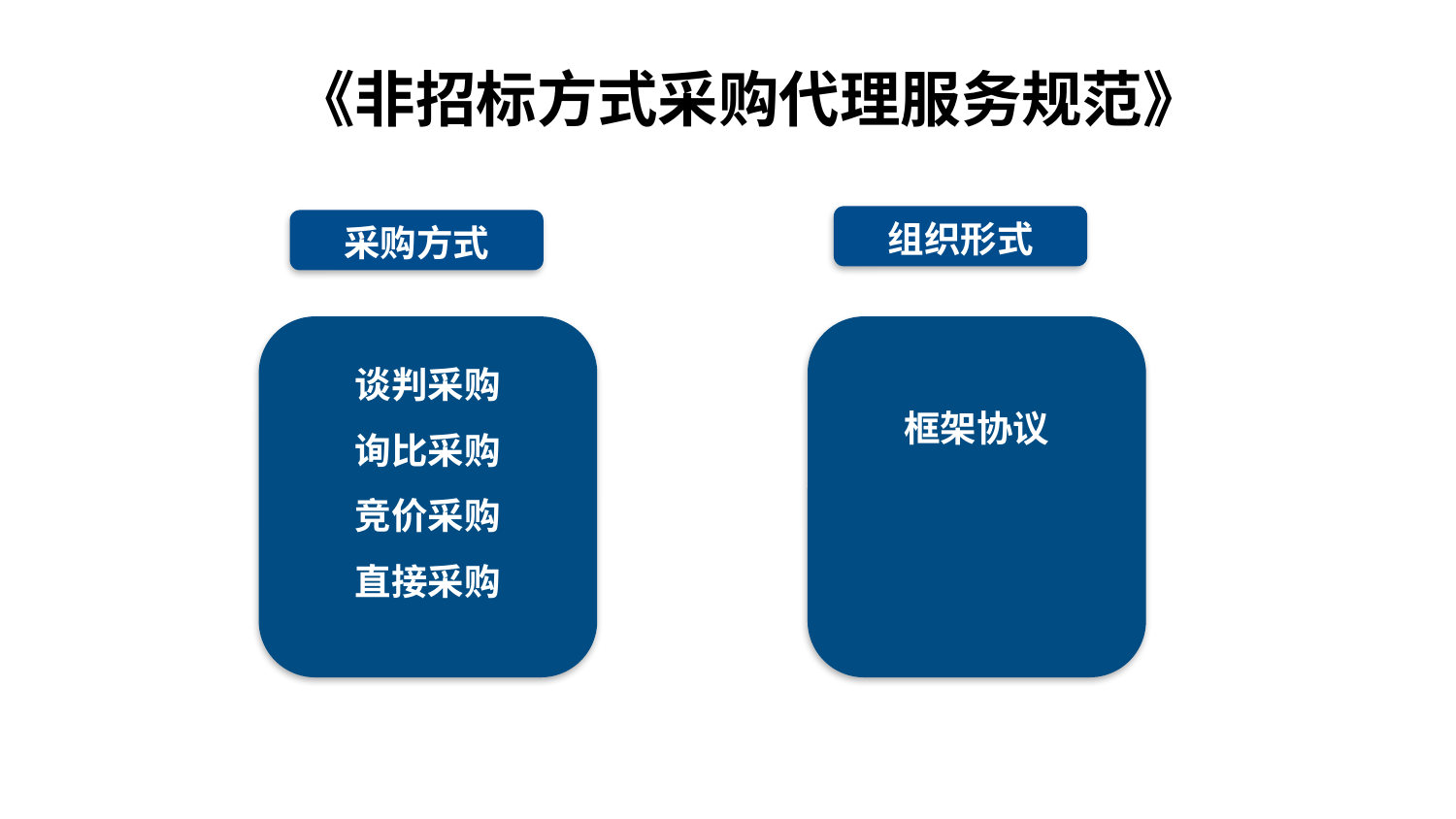

# 《非招标方式采购代理服务规范》
组织形式
采购方式
谈判采购
询比采购
竞价采购
直接采购

框架协议